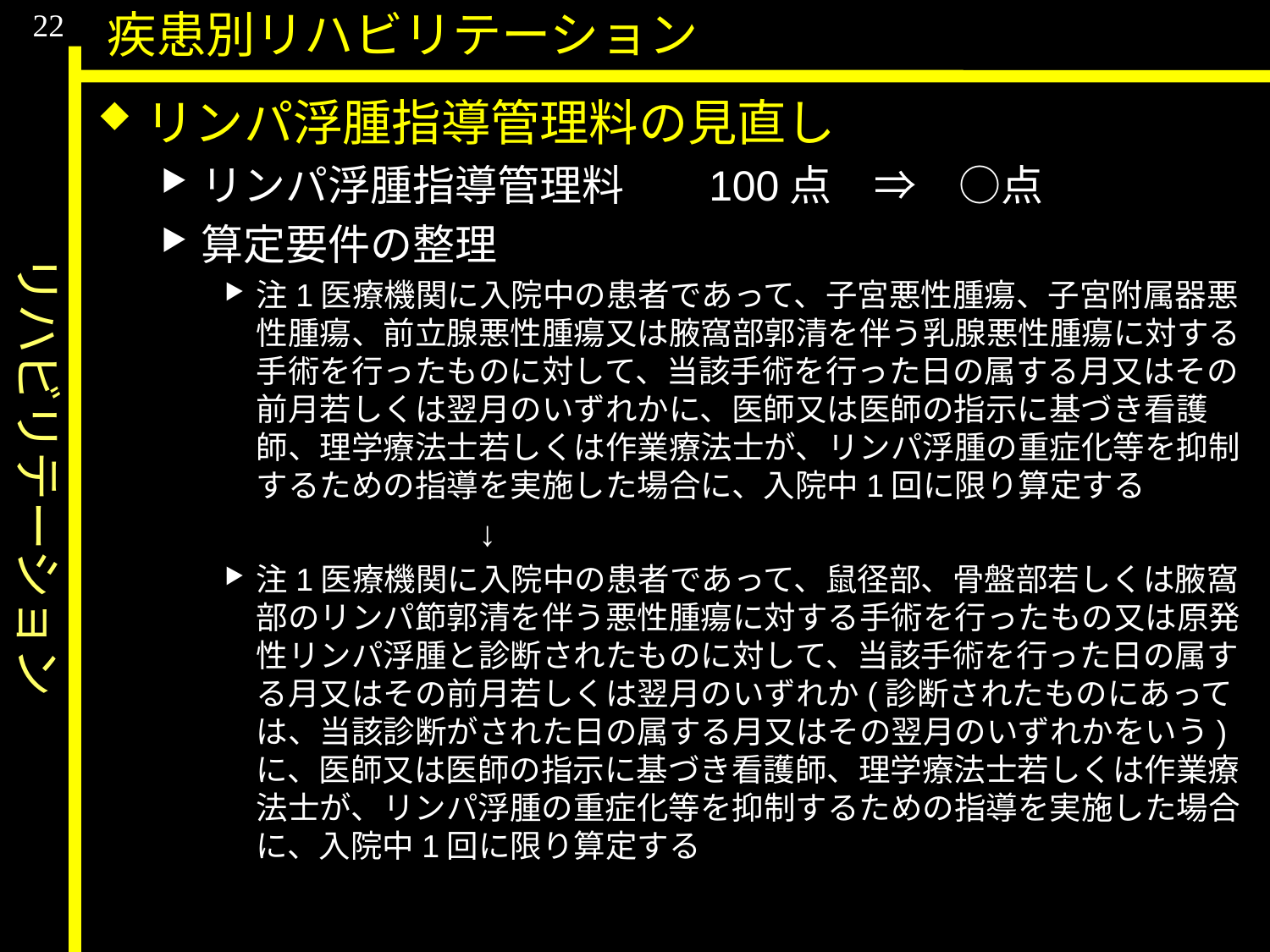

リハビリテーション
22
疾患別リハビリテーション

リンパ浮腫指導管理料の見直し
リンパ浮腫指導管理料	100点　⇒　○点
算定要件の整理
注1医療機関に入院中の患者であって、子宮悪性腫瘍、子宮附属器悪性腫瘍、前立腺悪性腫瘍又は腋窩部郭清を伴う乳腺悪性腫瘍に対する手術を行ったものに対して、当該手術を行った日の属する月又はその前月若しくは翌月のいずれかに、医師又は医師の指示に基づき看護師、理学療法士若しくは作業療法士が、リンパ浮腫の重症化等を抑制するための指導を実施した場合に、入院中1回に限り算定する
		↓
注1医療機関に入院中の患者であって、鼠径部、骨盤部若しくは腋窩部のリンパ節郭清を伴う悪性腫瘍に対する手術を行ったもの又は原発性リンパ浮腫と診断されたものに対して、当該手術を行った日の属する月又はその前月若しくは翌月のいずれか(診断されたものにあっては、当該診断がされた日の属する月又はその翌月のいずれかをいう)に、医師又は医師の指示に基づき看護師、理学療法士若しくは作業療法士が、リンパ浮腫の重症化等を抑制するための指導を実施した場合に、入院中1回に限り算定する